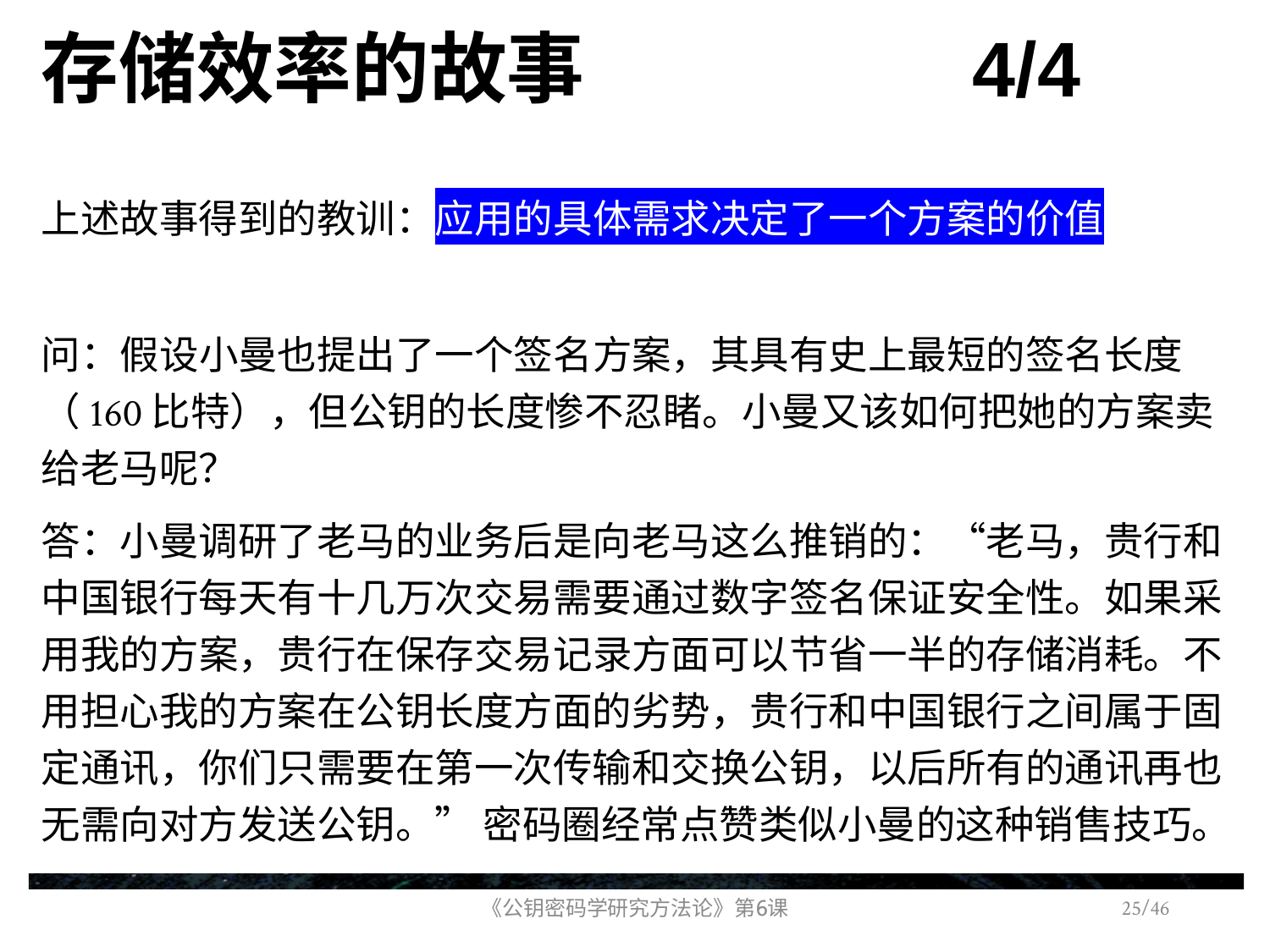

# 存储效率的故事                     4/4
上述故事得到的教训：应用的具体需求决定了一个方案的价值

问：假设小曼也提出了一个签名方案，其具有史上最短的签名长度（160比特），但公钥的长度惨不忍睹。小曼又该如何把她的方案卖给老马呢？
答：小曼调研了老马的业务后是向老马这么推销的：“老马，贵行和中国银行每天有十几万次交易需要通过数字签名保证安全性。如果采用我的方案，贵行在保存交易记录方面可以节省一半的存储消耗。不用担心我的方案在公钥长度方面的劣势，贵行和中国银行之间属于固定通讯，你们只需要在第一次传输和交换公钥，以后所有的通讯再也无需向对方发送公钥。” 密码圈经常点赞类似小曼的这种销售技巧。
《公钥密码学研究方法论》第6课
25/46